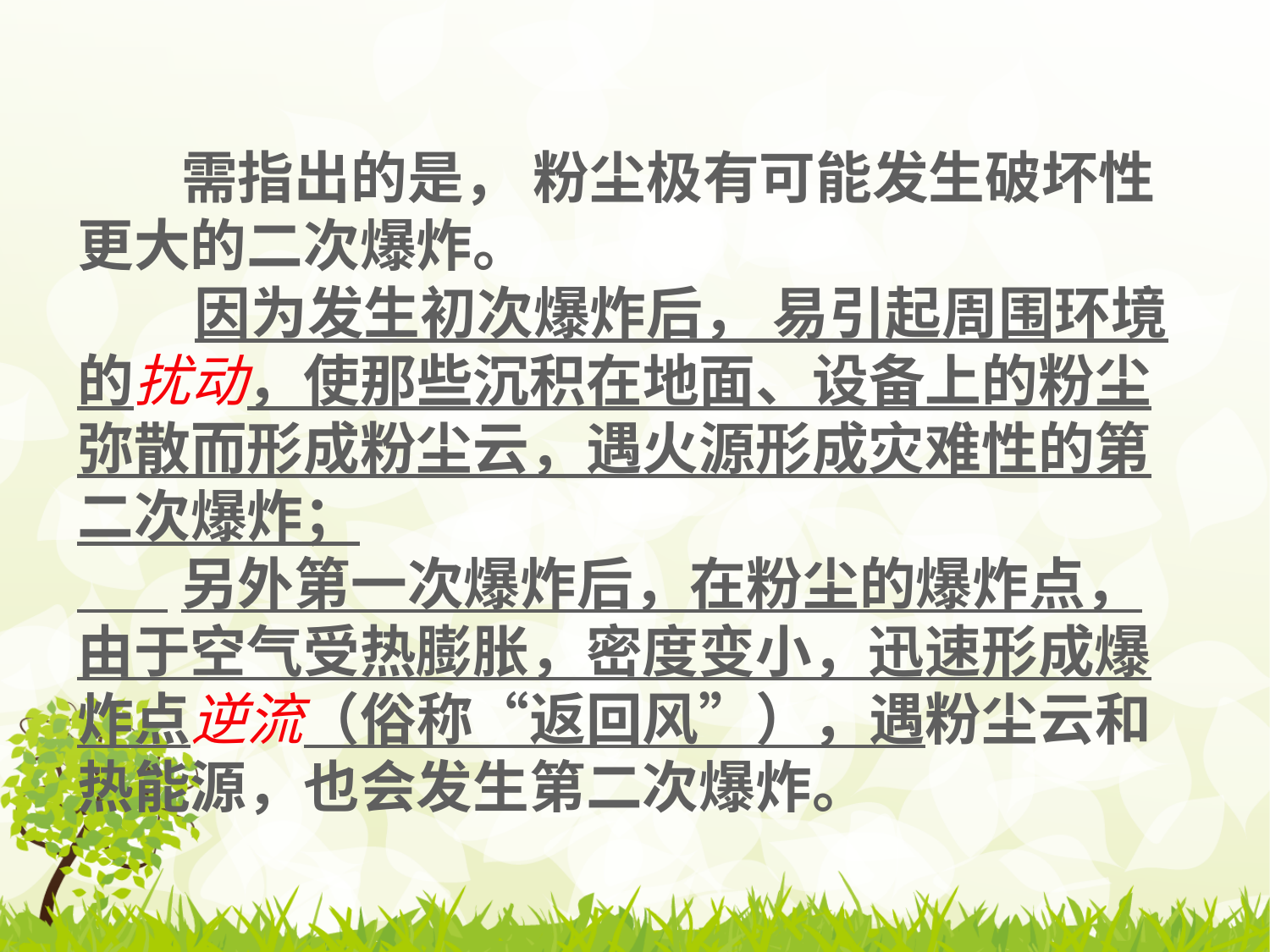

需指出的是， 粉尘极有可能发生破坏性更大的二次爆炸。
        因为发生初次爆炸后， 易引起周围环境的扰动，使那些沉积在地面、设备上的粉尘弥散而形成粉尘云，遇火源形成灾难性的第二次爆炸；
       另外第一次爆炸后，在粉尘的爆炸点，由于空气受热膨胀，密度变小，迅速形成爆炸点逆流（俗称“返回风”），遇粉尘云和 热能源，也会发生第二次爆炸。